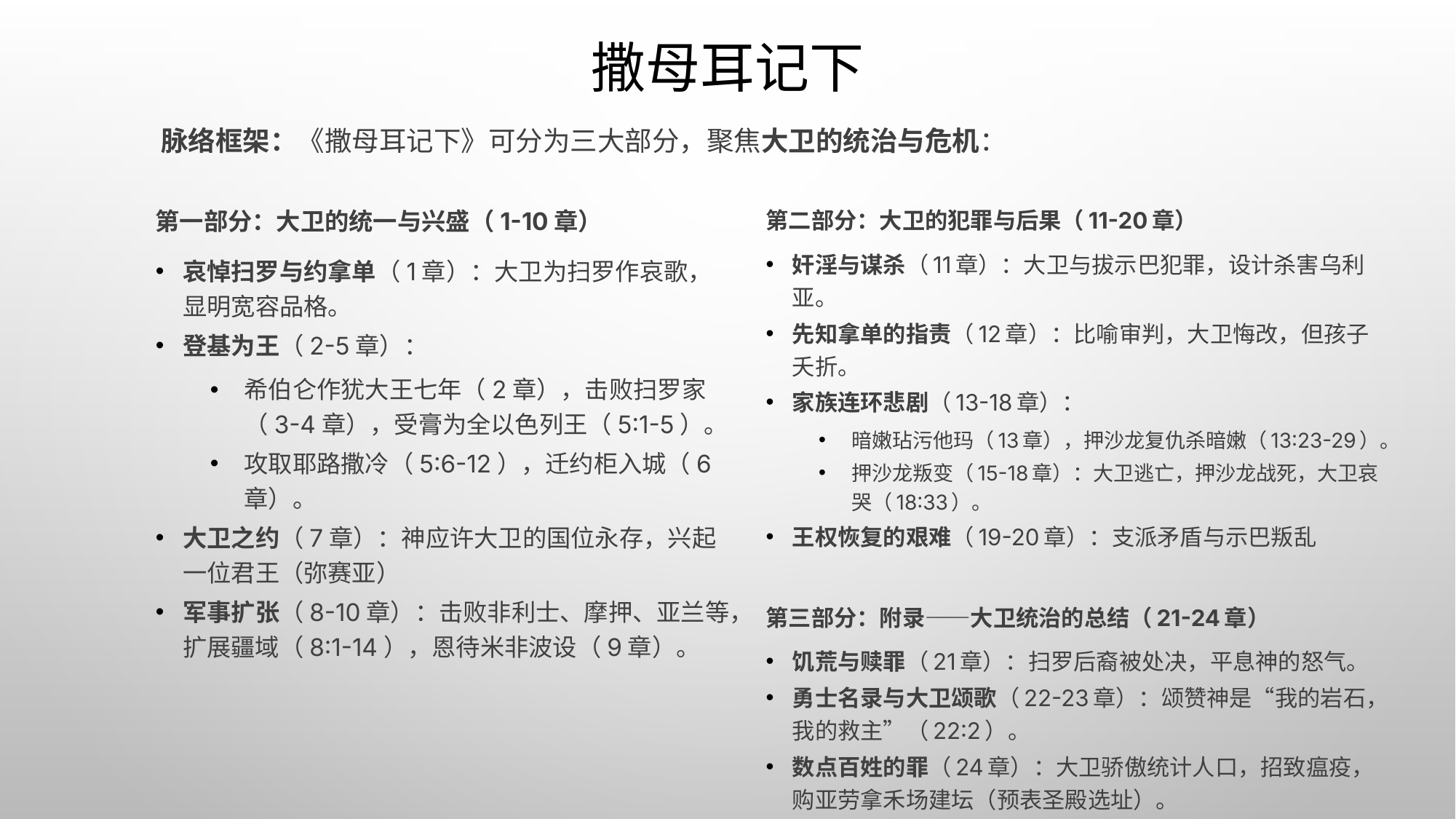

# 撒母耳记下
脉络框架：《撒母耳记下》可分为三大部分，聚焦大卫的统治与危机：

第一部分：大卫的统一与兴盛（1-10章）
哀悼扫罗与约拿单（1章）：大卫为扫罗作哀歌，显明宽容品格。
登基为王（2-5章）：
希伯仑作犹大王七年（2章），击败扫罗家（3-4章），受膏为全以色列王（5:1-5）。
攻取耶路撒冷（5:6-12），迁约柜入城（6章）。
大卫之约（7章）：神应许大卫的国位永存，兴起一位君王（弥赛亚）
军事扩张（8-10章）：击败非利士、摩押、亚兰等，扩展疆域（8:1-14），恩待米非波设（9章）。

第二部分：大卫的犯罪与后果（11-20章）
奸淫与谋杀（11章）：大卫与拔示巴犯罪，设计杀害乌利亚。
先知拿单的指责（12章）：比喻审判，大卫悔改，但孩子夭折。
家族连环悲剧（13-18章）：
暗嫩玷污他玛（13章），押沙龙复仇杀暗嫩（13:23-29）。
押沙龙叛变（15-18章）：大卫逃亡，押沙龙战死，大卫哀哭（18:33）。
王权恢复的艰难（19-20章）：支派矛盾与示巴叛乱

第三部分：附录——大卫统治的总结（21-24章）
饥荒与赎罪（21章）：扫罗后裔被处决，平息神的怒气。
勇士名录与大卫颂歌（22-23章）：颂赞神是“我的岩石，我的救主”（22:2）。
数点百姓的罪（24章）：大卫骄傲统计人口，招致瘟疫，购亚劳拿禾场建坛（预表圣殿选址）。